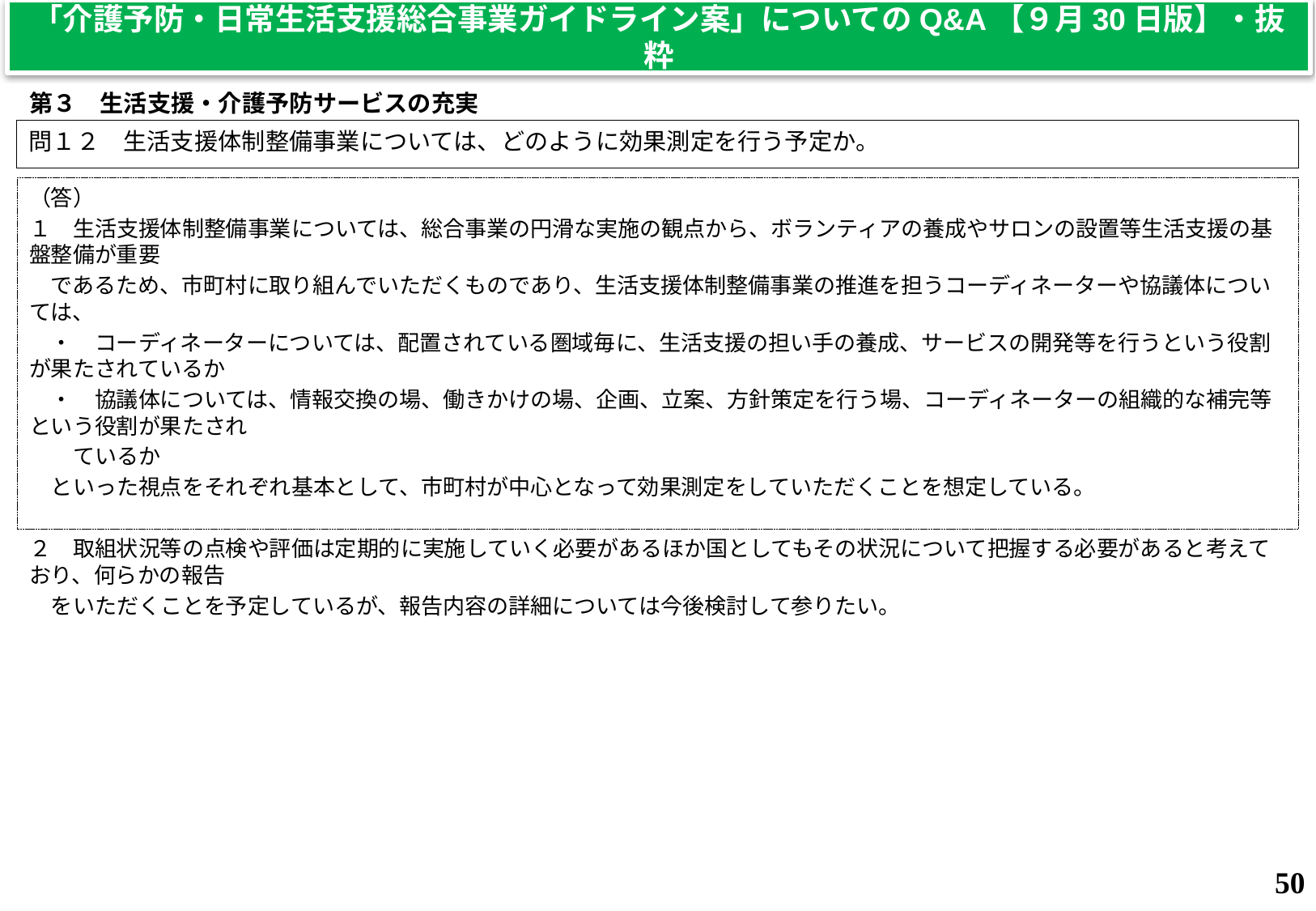

「介護予防・日常生活支援総合事業ガイドライン案」についてのQ&A【９月30日版】・抜粋
第３　生活支援・介護予防サービスの充実
問１２　生活支援体制整備事業については、どのように効果測定を行う予定か。
（答）
１　生活支援体制整備事業については、総合事業の円滑な実施の観点から、ボランティアの養成やサロンの設置等生活支援の基盤整備が重要
　であるため、市町村に取り組んでいただくものであり、生活支援体制整備事業の推進を担うコーディネーターや協議体については、
　・　コーディネーターについては、配置されている圏域毎に、生活支援の担い手の養成、サービスの開発等を行うという役割が果たされているか
　・　協議体については、情報交換の場、働きかけの場、企画、立案、方針策定を行う場、コーディネーターの組織的な補完等という役割が果たされ
　　ているか
　といった視点をそれぞれ基本として、市町村が中心となって効果測定をしていただくことを想定している。

２　取組状況等の点検や評価は定期的に実施していく必要があるほか国としてもその状況について把握する必要があると考えており、何らかの報告
　をいただくことを予定しているが、報告内容の詳細については今後検討して参りたい。
50